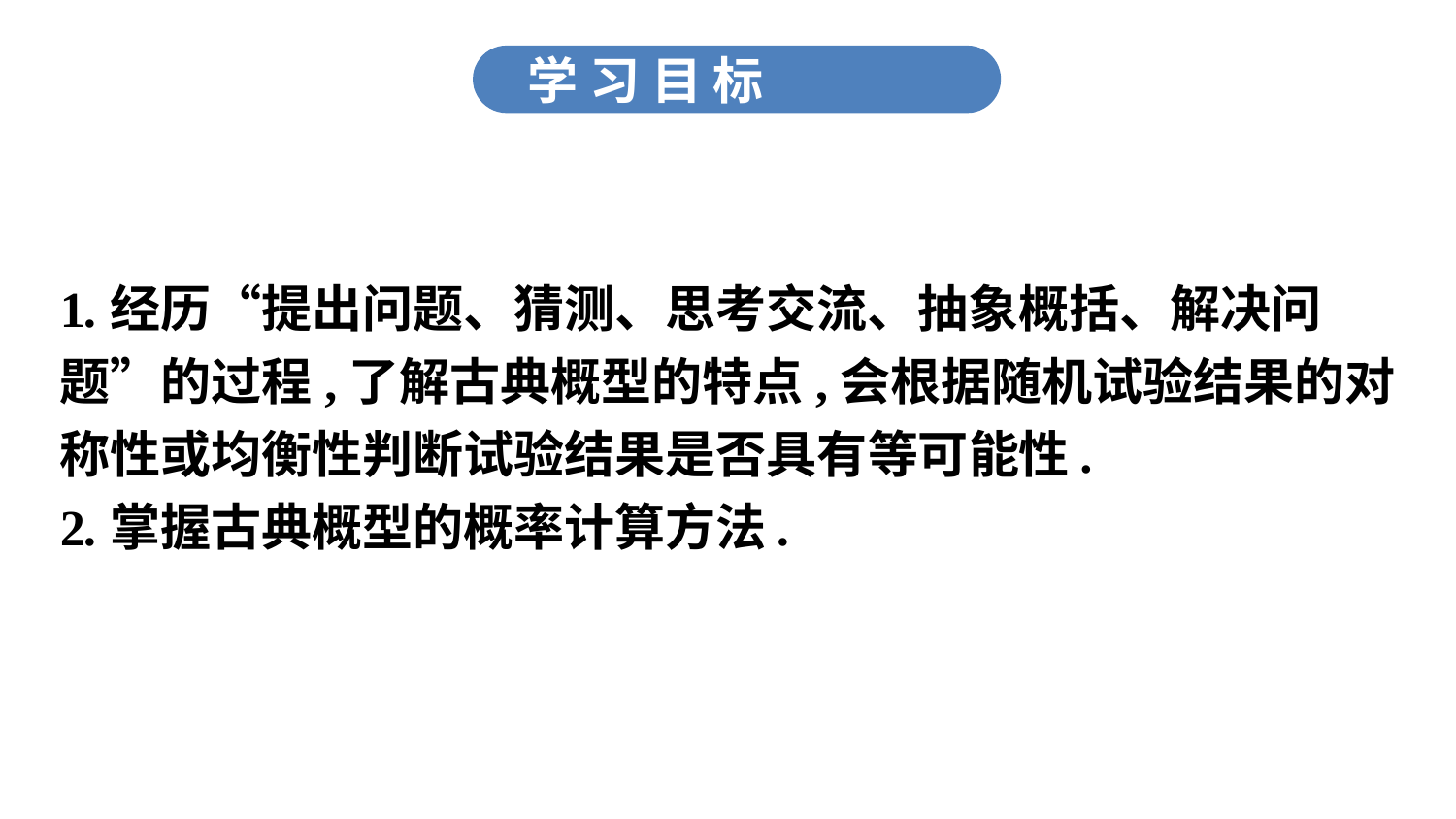

学 习 目 标
1.经历“提出问题、猜测、思考交流、抽象概括、解决问题”的过程,了解古典概型的特点,会根据随机试验结果的对称性或均衡性判断试验结果是否具有等可能性.
2.掌握古典概型的概率计算方法.